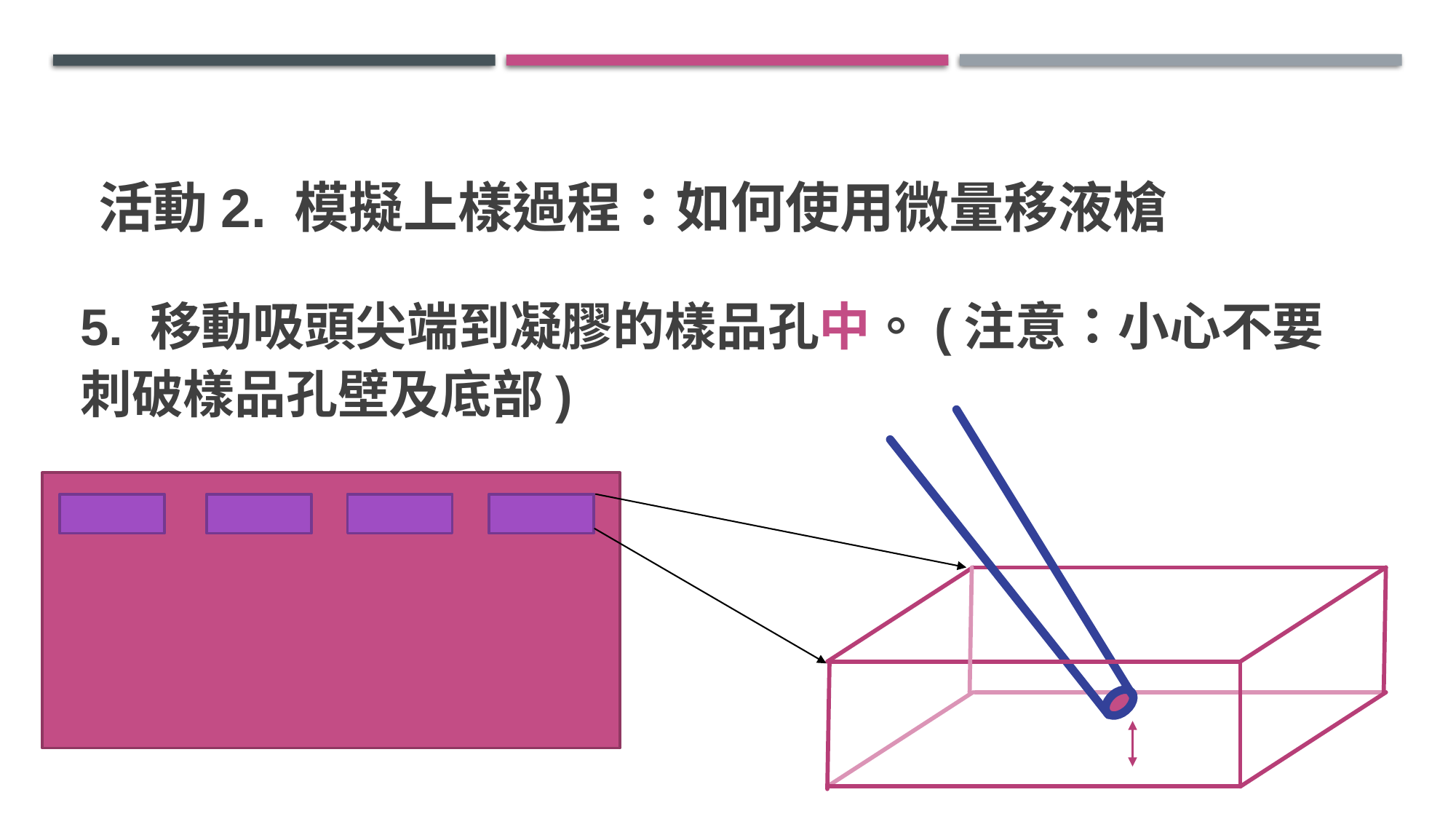

活動2. 模擬上樣過程：如何使用微量移液槍
5. 移動吸頭尖端到凝膠的樣品孔中。(注意：小心不要刺破樣品孔壁及底部)